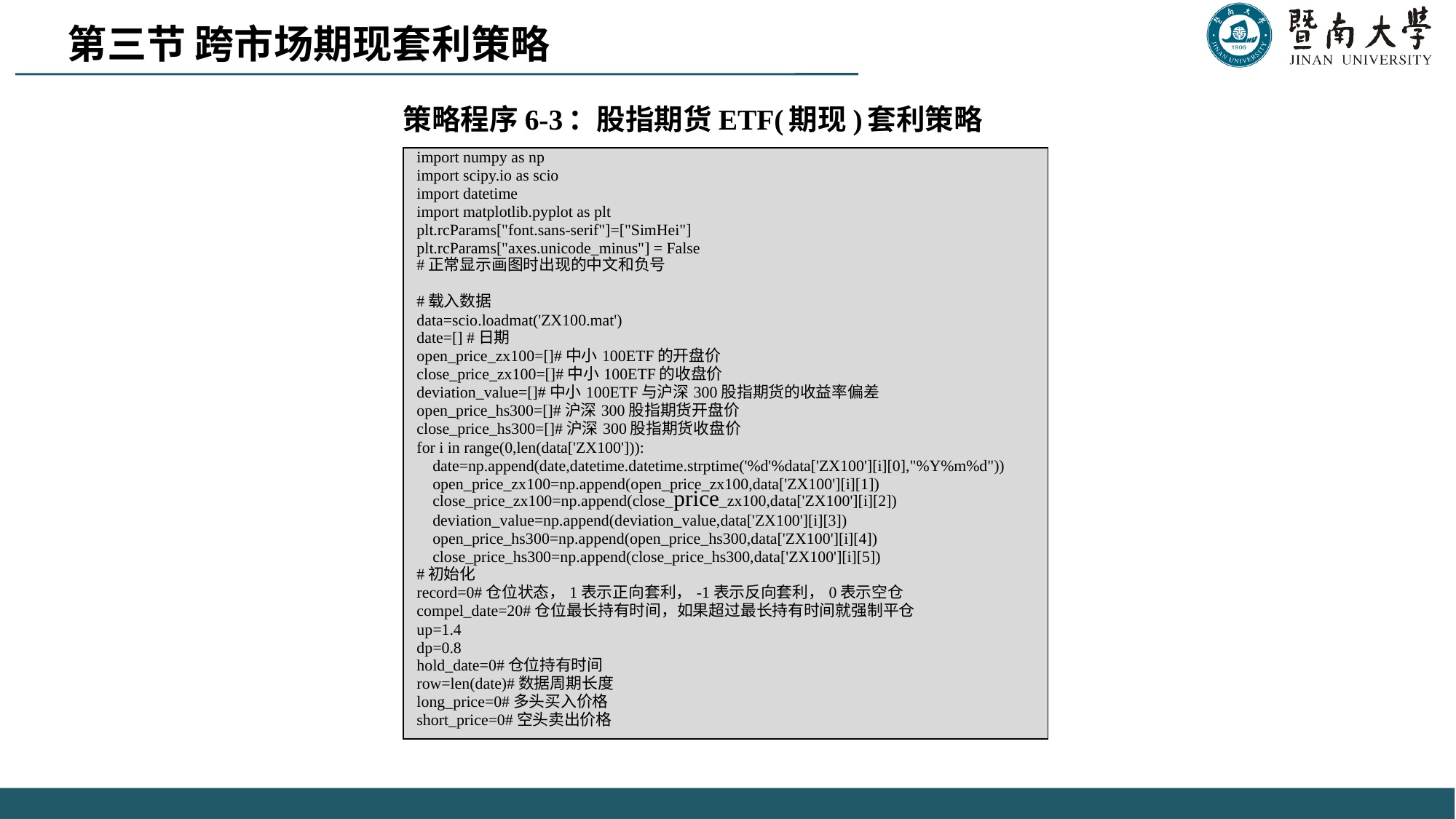

第三节 跨市场期现套利策略
策略程序6-3：股指期货ETF(期现)套利策略

| import numpy as np import scipy.io as scio import datetime import matplotlib.pyplot as plt plt.rcParams["font.sans-serif"]=["SimHei"] plt.rcParams["axes.unicode\_minus"] = False #正常显示画图时出现的中文和负号   #载入数据 data=scio.loadmat('ZX100.mat') date=[] #日期 open\_price\_zx100=[]#中小100ETF的开盘价 close\_price\_zx100=[]#中小100ETF的收盘价 deviation\_value=[]#中小100ETF与沪深300股指期货的收益率偏差 open\_price\_hs300=[]#沪深300股指期货开盘价 close\_price\_hs300=[]#沪深300股指期货收盘价 for i in range(0,len(data['ZX100'])): date=np.append(date,datetime.datetime.strptime('%d'%data['ZX100'][i][0],"%Y%m%d")) open\_price\_zx100=np.append(open\_price\_zx100,data['ZX100'][i][1]) close\_price\_zx100=np.append(close\_price\_zx100,data['ZX100'][i][2]) deviation\_value=np.append(deviation\_value,data['ZX100'][i][3]) open\_price\_hs300=np.append(open\_price\_hs300,data['ZX100'][i][4]) close\_price\_hs300=np.append(close\_price\_hs300,data['ZX100'][i][5]) #初始化 record=0#仓位状态，1表示正向套利，-1表示反向套利，0表示空仓 compel\_date=20#仓位最长持有时间，如果超过最长持有时间就强制平仓 up=1.4 dp=0.8 hold\_date=0#仓位持有时间 row=len(date)#数据周期长度 long\_price=0#多头买入价格 short\_price=0#空头卖出价格 |
| --- |